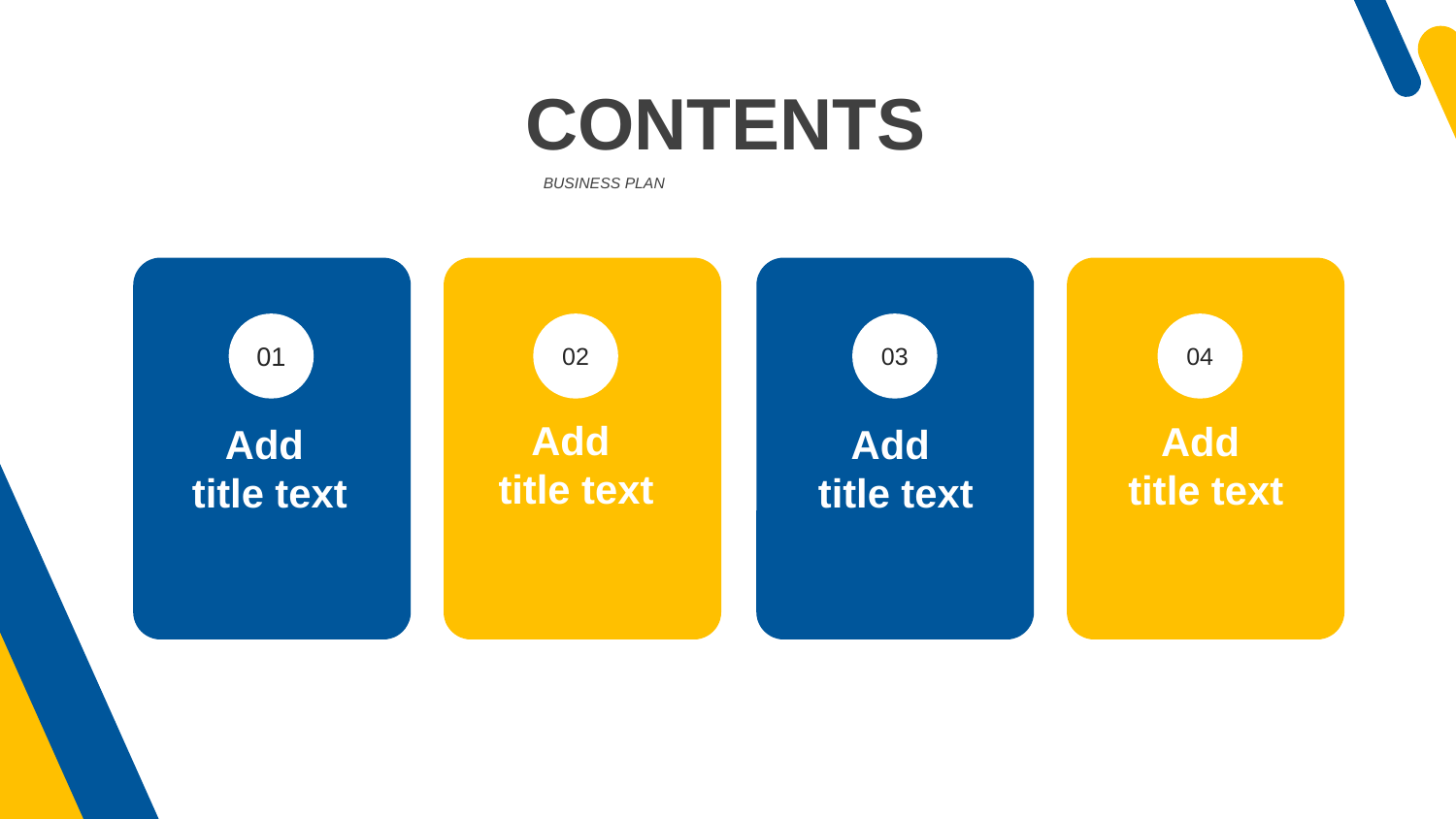

PPT下载 http://www.1ppt.com/xiazai/
CONTENTS
BUSINESS PLAN

02
Add
title text
04
Add
title text
01
Add
title text
03
Add
title text